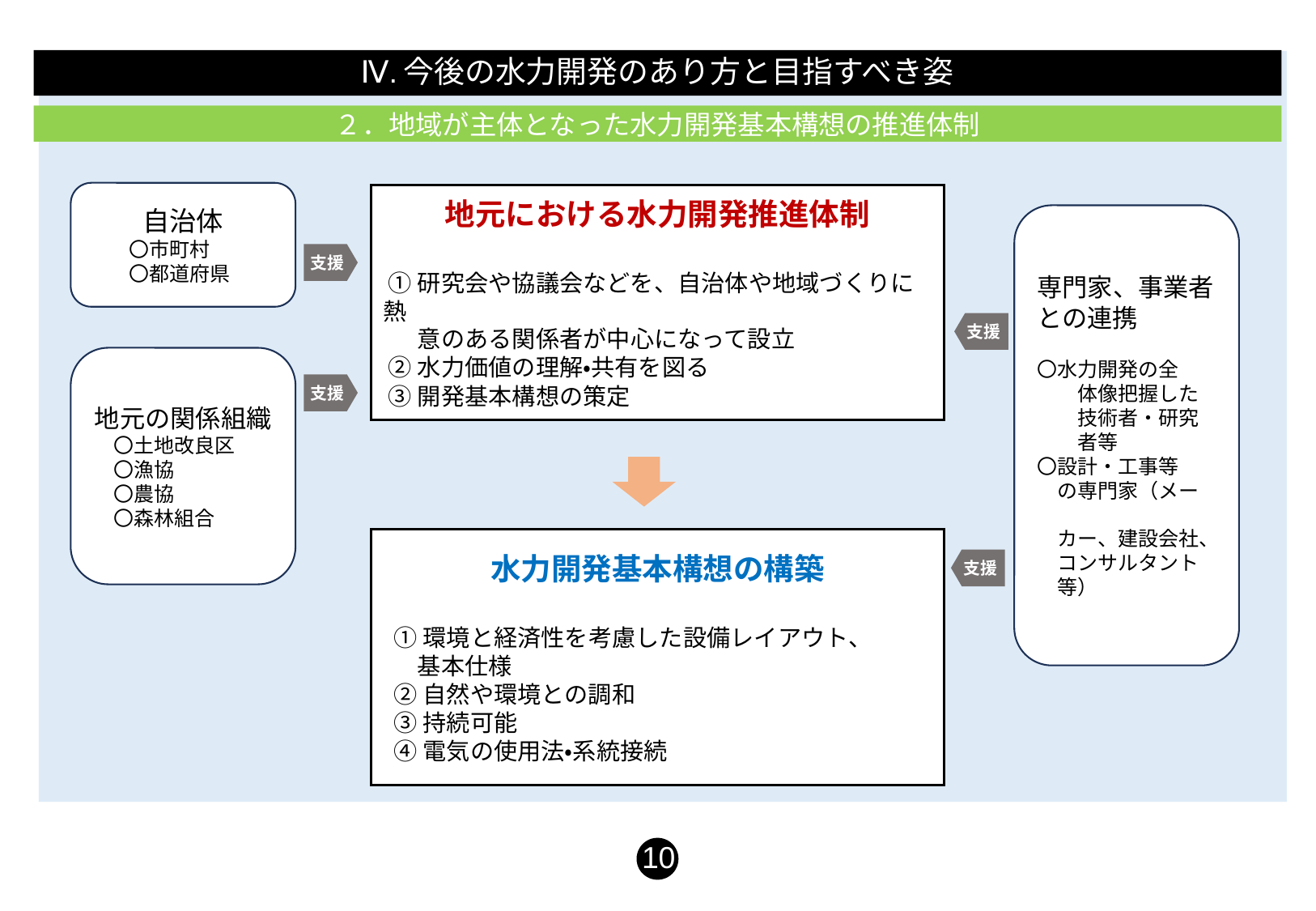

Ⅳ.今後の水力開発のあり方と目指すべき姿

２．地域が主体となった水力開発基本構想の推進体制
自治体
　　〇市町村
　　〇都道府県
地元における水力開発推進体制

 ①研究会や協議会などを、自治体や地域づくりに熱
 　意のある関係者が中心になって設立
 ②水力価値の理解・共有を図る
 ③開発基本構想の策定
専門家、事業者との連携

〇水力開発の全
　　体像把握した
　　技術者・研究
　　者等
〇設計・工事等
　の専門家（メー
　カー、建設会社、
　コンサルタント
　等）

支援

支援
地元の関係組織
　〇土地改良区
　〇漁協
　〇農協
　〇森林組合

支援

水力開発基本構想の構築

  ①環境と経済性を考慮した設備レイアウト、
 　基本仕様
  ②自然や環境との調和
  ③持続可能
  ④電気の使用法・系統接続

支援
10